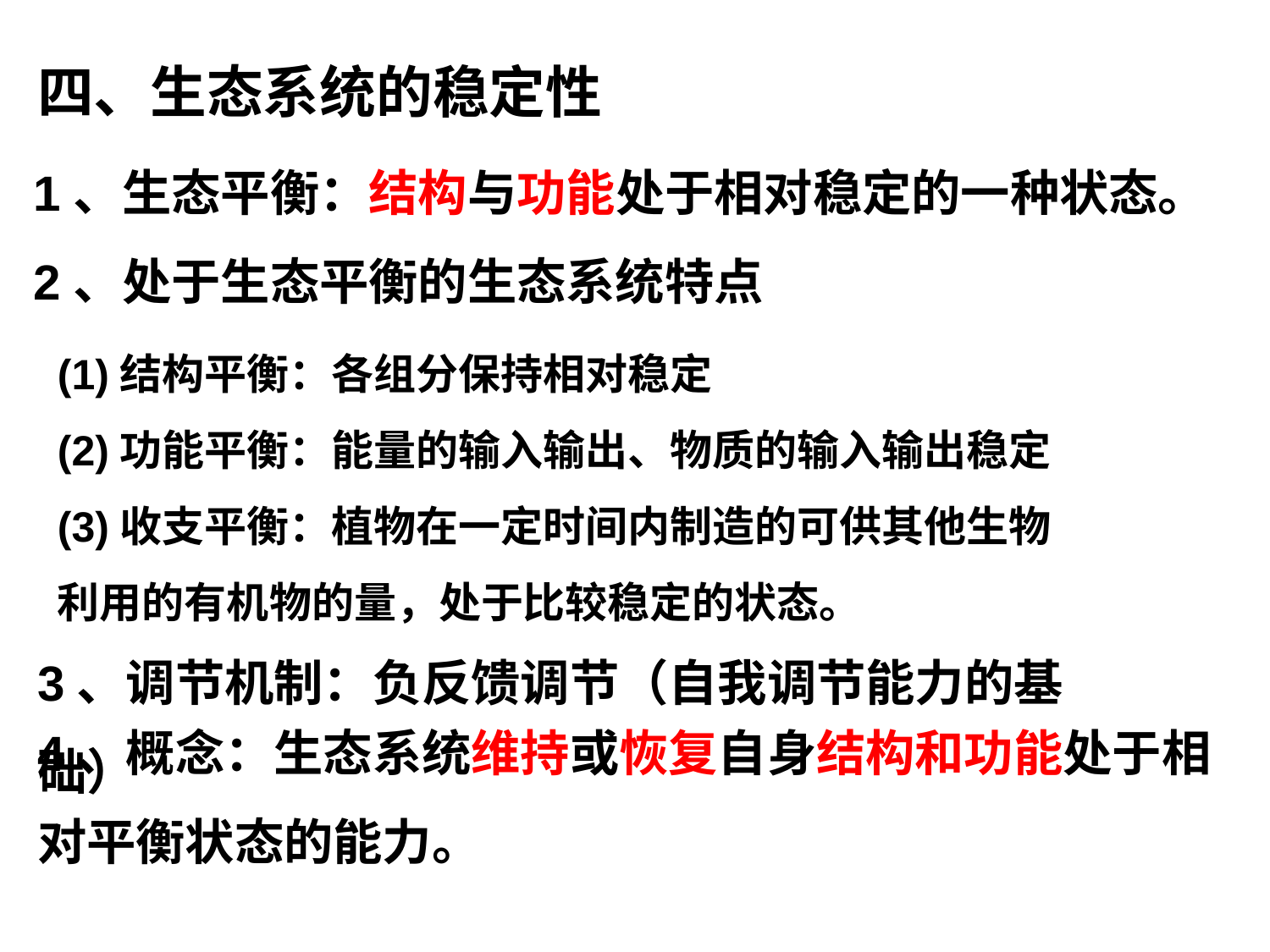

四、生态系统的稳定性

1、生态平衡：结构与功能处于相对稳定的一种状态。
2、处于生态平衡的生态系统特点

(1)结构平衡：各组分保持相对稳定
(2)功能平衡：能量的输入输出、物质的输入输出稳定
(3)收支平衡：植物在一定时间内制造的可供其他生物利用的有机物的量，处于比较稳定的状态。
3、调节机制：负反馈调节（自我调节能力的基础）
4、概念：生态系统维持或恢复自身结构和功能处于相对平衡状态的能力。